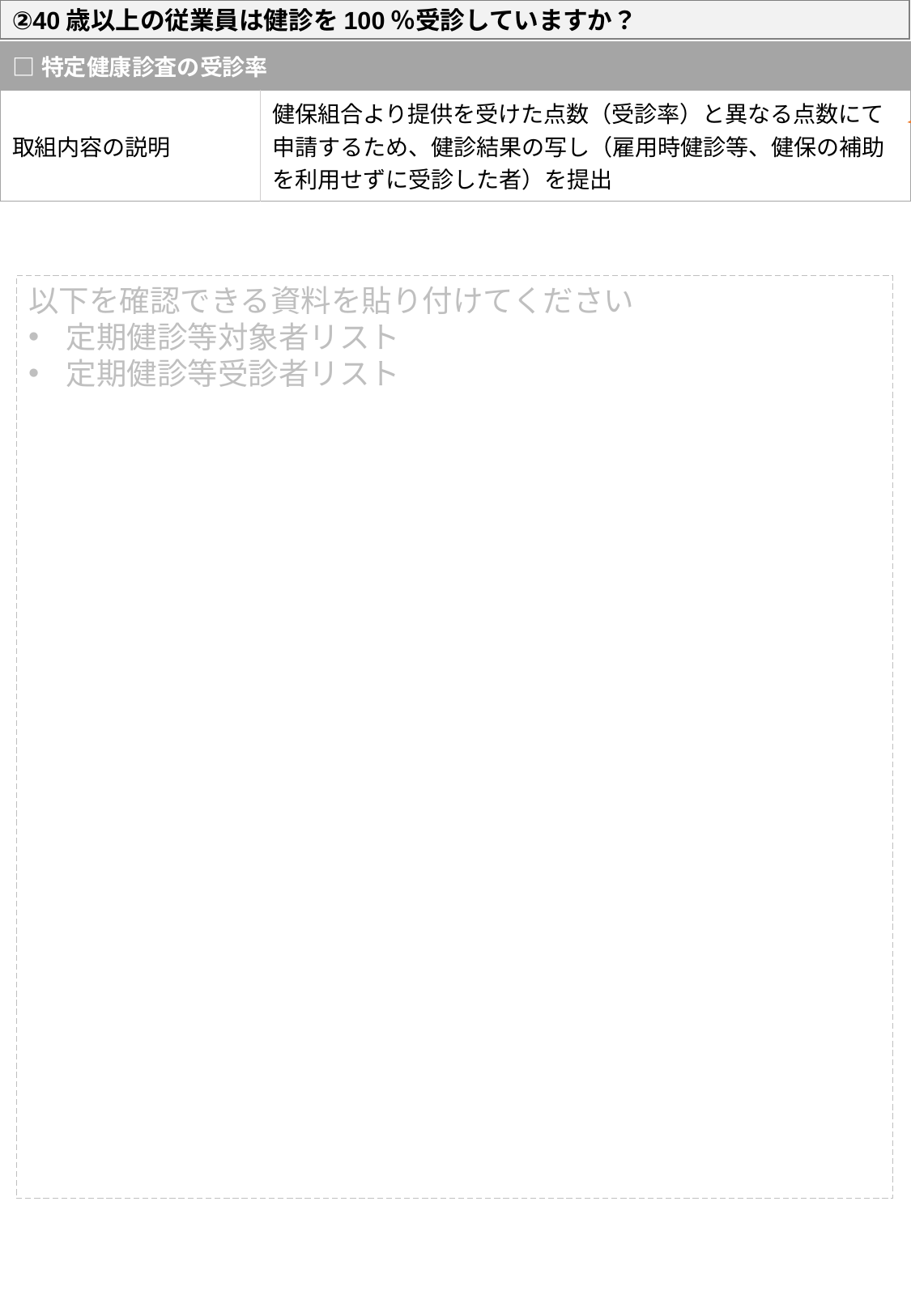

②40歳以上の従業員は健診を100％受診していますか？
健保から提供した点数(受診率)と自己採点点数が変わらない場合は、添付資料の提出は不要です。
| □特定健康診査の受診率 |  |
| --- | --- |
| 取組内容の説明 | 健保組合より提供を受けた点数（受診率）と異なる点数にて申請するため、健診結果の写し（雇用時健診等、健保の補助を利用せずに受診した者）を提出 |
事業所にて添付された資料の内容について詳しくご説明ください。
（ご自由に文言を変えてください。）
以下を確認できる資料を貼り付けてください
定期健診等対象者リスト
定期健診等受診者リスト